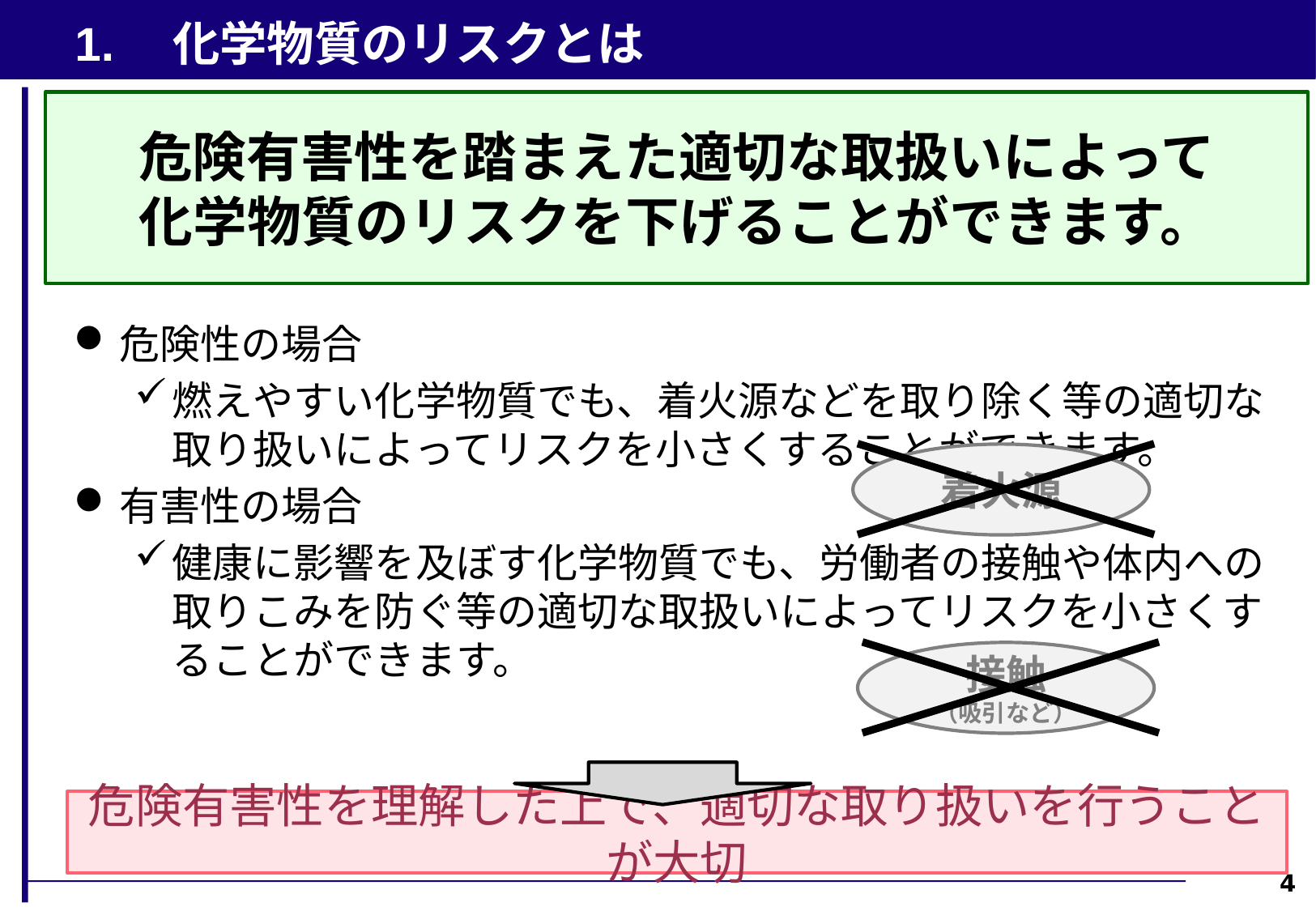

1.　化学物質のリスクとは
危険有害性を踏まえた適切な取扱いによって
化学物質のリスクを下げることができます。
危険性の場合
燃えやすい化学物質でも、着火源などを取り除く等の適切な取り扱いによってリスクを小さくすることができます。
有害性の場合
健康に影響を及ぼす化学物質でも、労働者の接触や体内への取りこみを防ぐ等の適切な取扱いによってリスクを小さくすることができます。

着火源
接触
（吸引など）

危険有害性を理解した上で、適切な取り扱いを行うことが大切
4